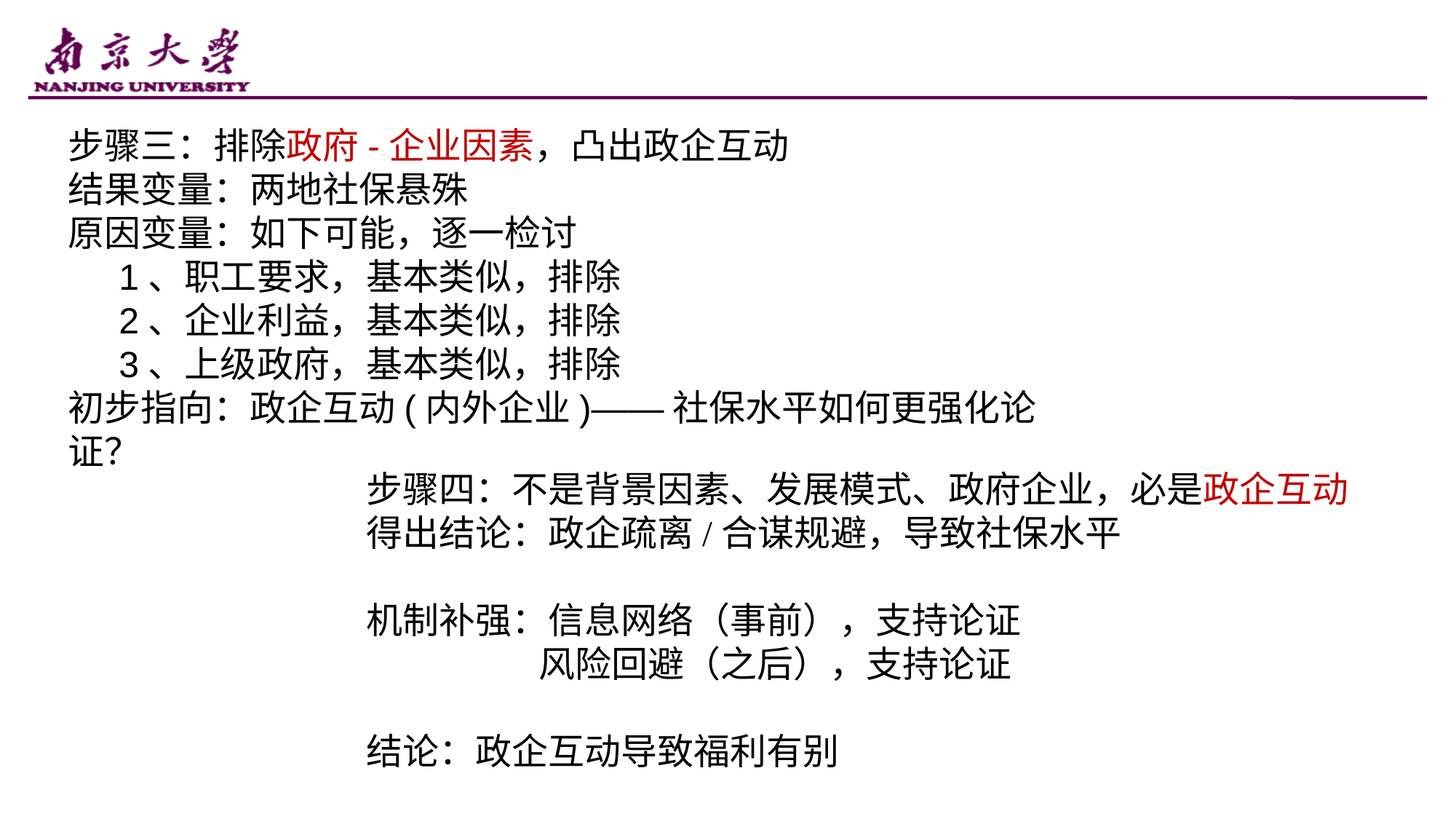

步骤三：排除政府-企业因素，凸出政企互动
结果变量：两地社保悬殊
原因变量：如下可能，逐一检讨
     1、职工要求，基本类似，排除
     2、企业利益，基本类似，排除
     3、上级政府，基本类似，排除
初步指向：政企互动(内外企业)——社保水平如何更强化论证？
步骤四：不是背景因素、发展模式、政府企业，必是政企互动
得出结论：政企疏离/合谋规避，导致社保水平

机制补强：信息网络（事前），支持论证
                    风险回避（之后），支持论证

结论：政企互动导致福利有别